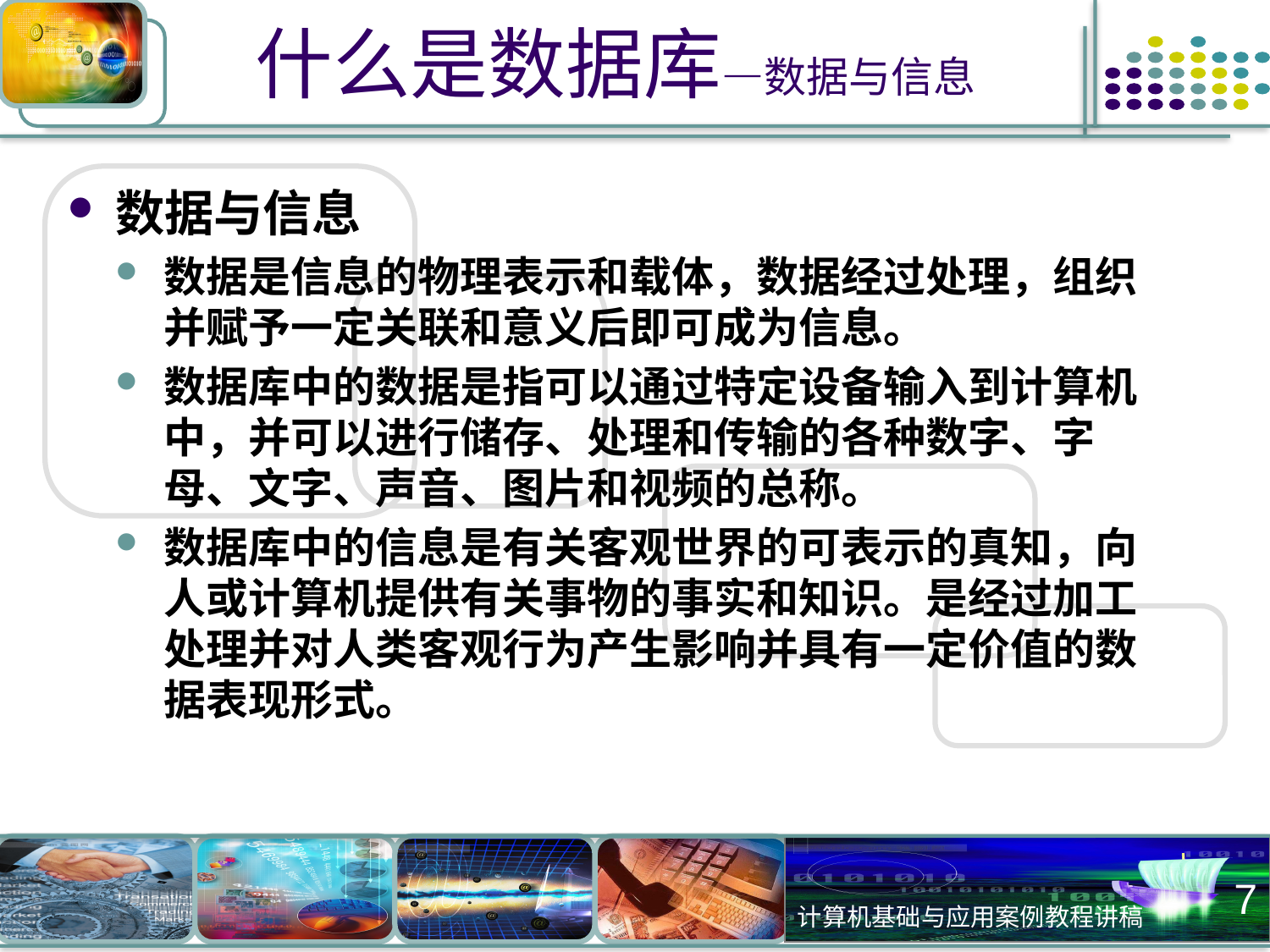

# 什么是数据库—数据与信息
数据与信息
数据是信息的物理表示和载体，数据经过处理，组织并赋予一定关联和意义后即可成为信息。
数据库中的数据是指可以通过特定设备输入到计算机中，并可以进行储存、处理和传输的各种数字、字母、文字、声音、图片和视频的总称。
数据库中的信息是有关客观世界的可表示的真知，向人或计算机提供有关事物的事实和知识。是经过加工处理并对人类客观行为产生影响并具有一定价值的数据表现形式。
7